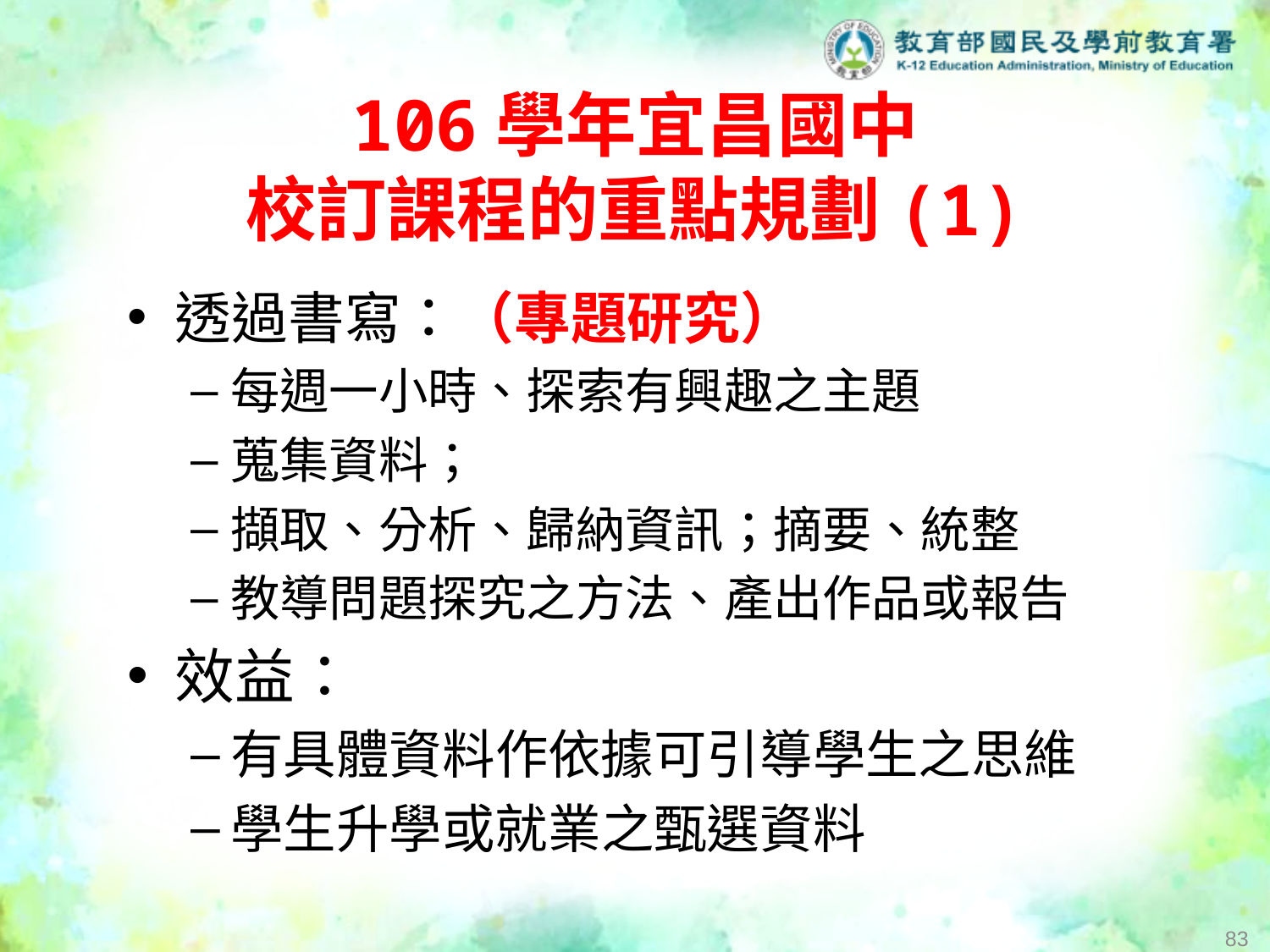

# 106學年宜昌國中 校訂課程的重點規劃(1)
透過書寫：（專題研究）
每週一小時、探索有興趣之主題
蒐集資料；
擷取、分析、歸納資訊；摘要、統整
教導問題探究之方法、產出作品或報告
效益：
有具體資料作依據可引導學生之思維
學生升學或就業之甄選資料

83